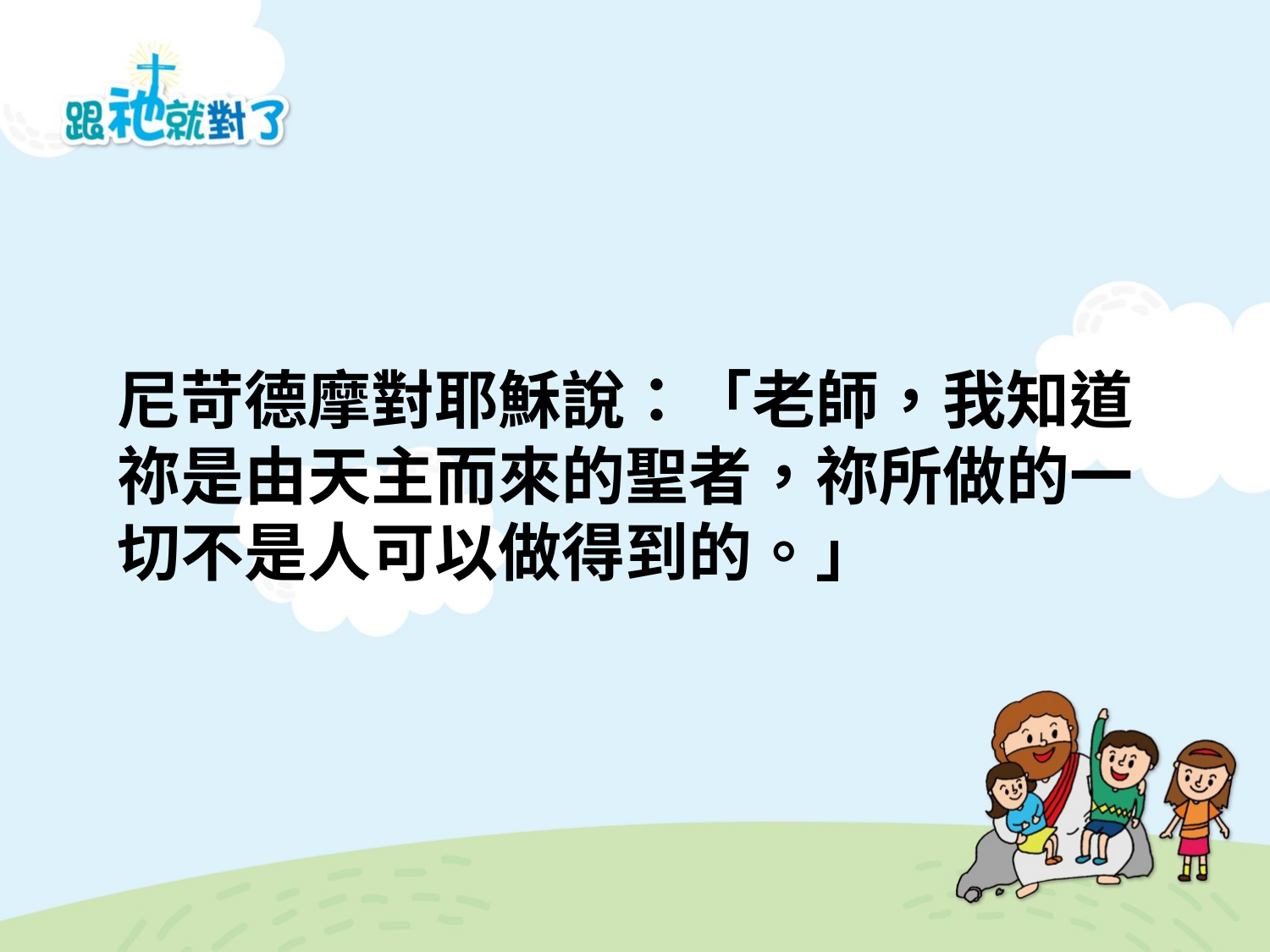

尼苛德摩對耶穌說：「老師，我知道祢是由天主而來的聖者，祢所做的一切不是人可以做得到的。」